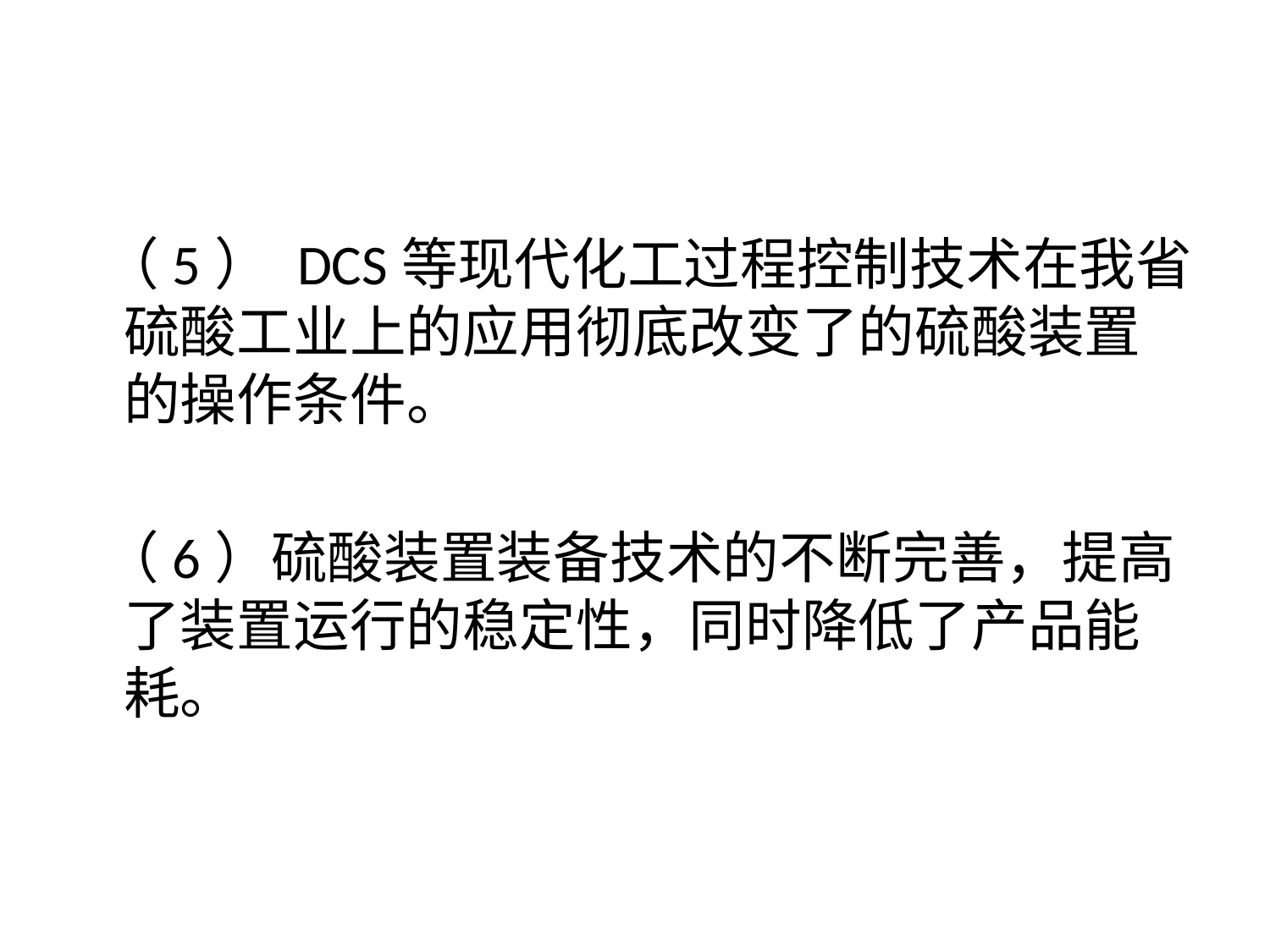

（5） DCS等现代化工过程控制技术在我省硫酸工业上的应用彻底改变了的硫酸装置的操作条件。

 （6）硫酸装置装备技术的不断完善，提高了装置运行的稳定性，同时降低了产品能耗。